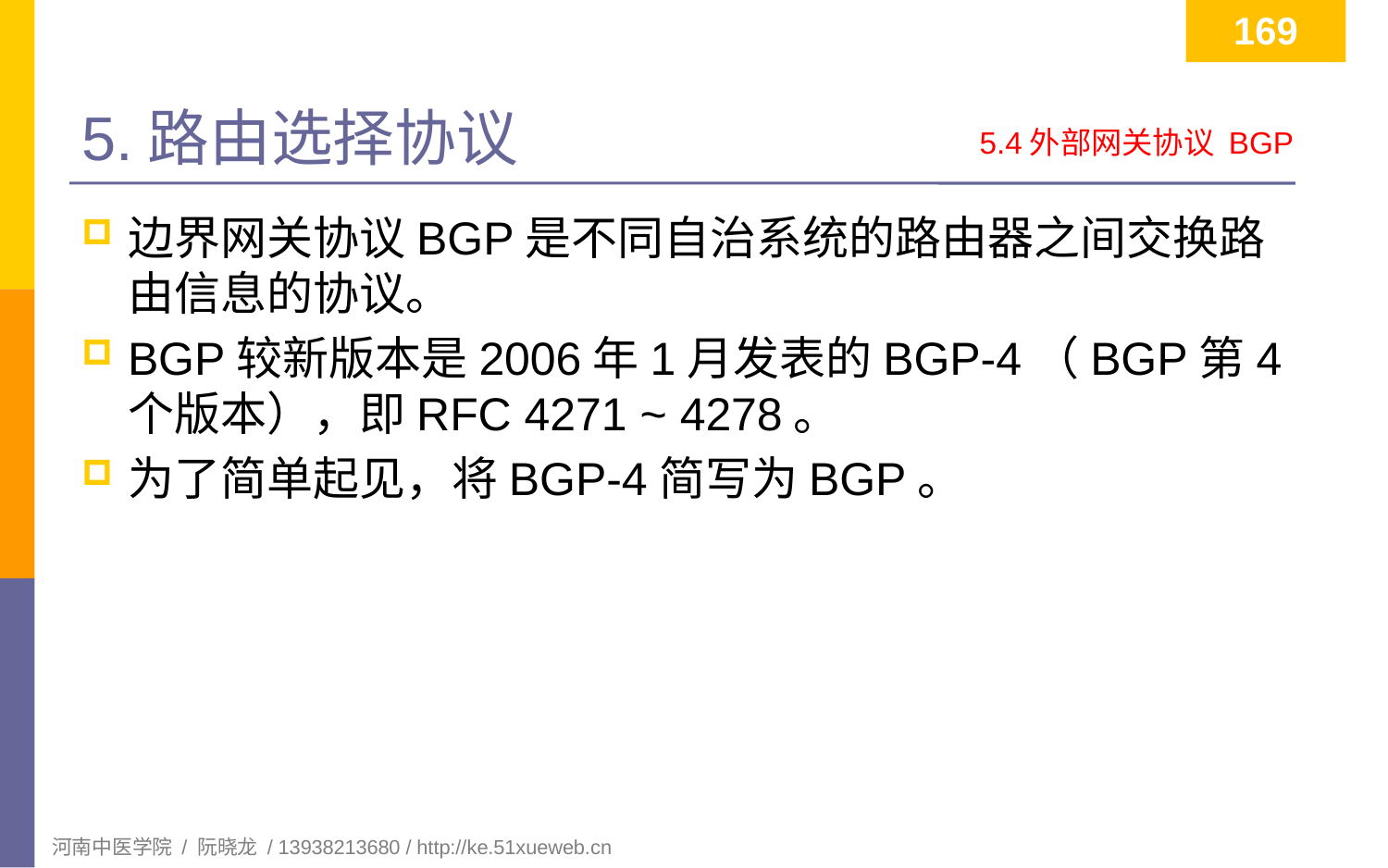

169
# 5.路由选择协议
5.4外部网关协议 BGP
边界网关协议BGP是不同自治系统的路由器之间交换路由信息的协议。
BGP较新版本是2006年1月发表的BGP-4（BGP第4个版本），即RFC 4271 ~ 4278。
为了简单起见，将BGP-4简写为BGP。